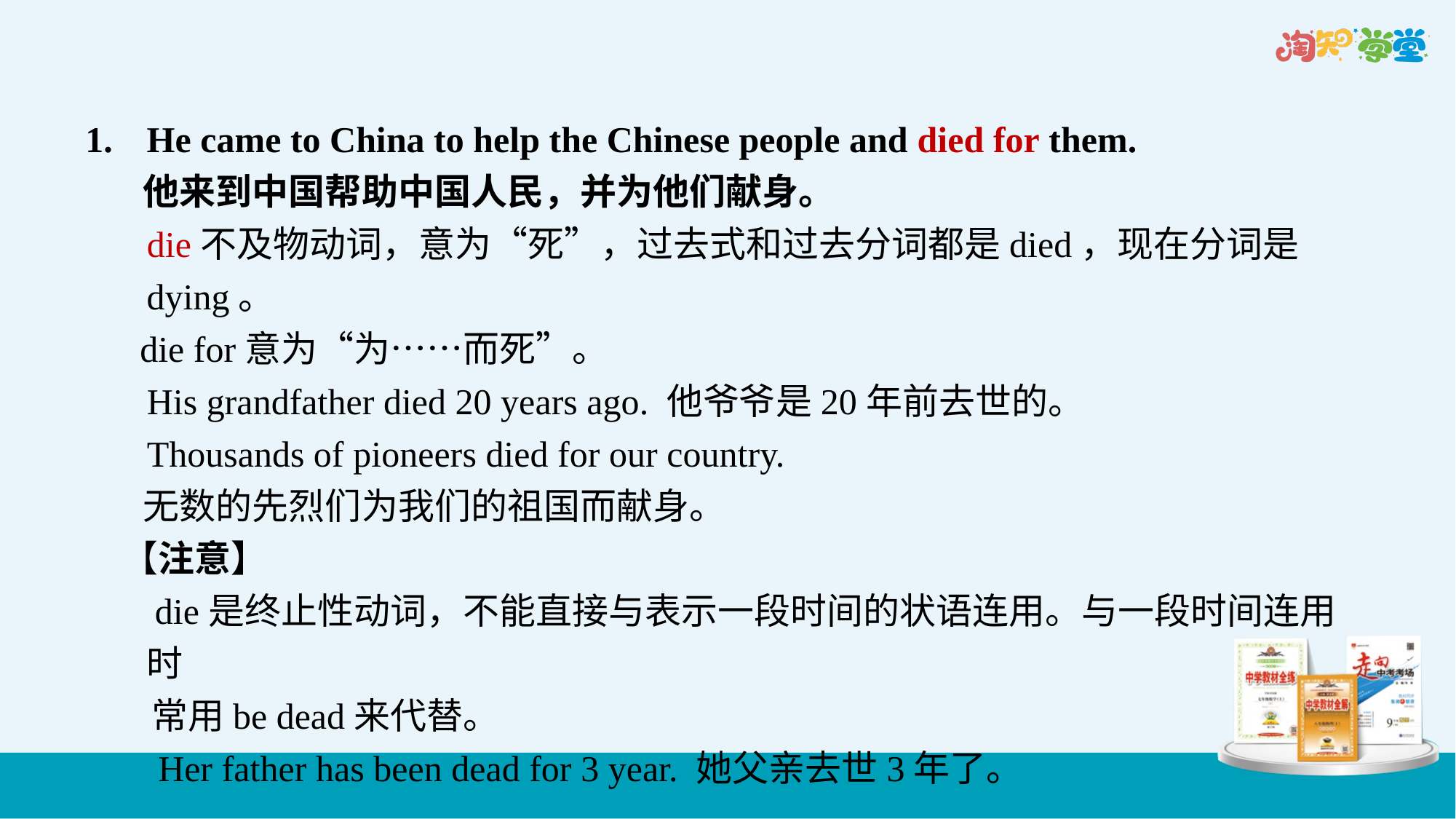

He came to China to help the Chinese people and died for them.
      他来到中国帮助中国人民，并为他们献身。
　  die不及物动词，意为“死”，过去式和过去分词都是died，现在分词是dying。
      die for意为“为……而死”。
　  His grandfather died 20 years ago. 他爷爷是20年前去世的。
　  Thousands of pioneers died for our country.
      无数的先烈们为我们的祖国而献身。
　【注意】
　   die是终止性动词，不能直接与表示一段时间的状语连用。与一段时间连用时
       常用be dead来代替。
        Her father has been dead for 3 year. 她父亲去世3年了。